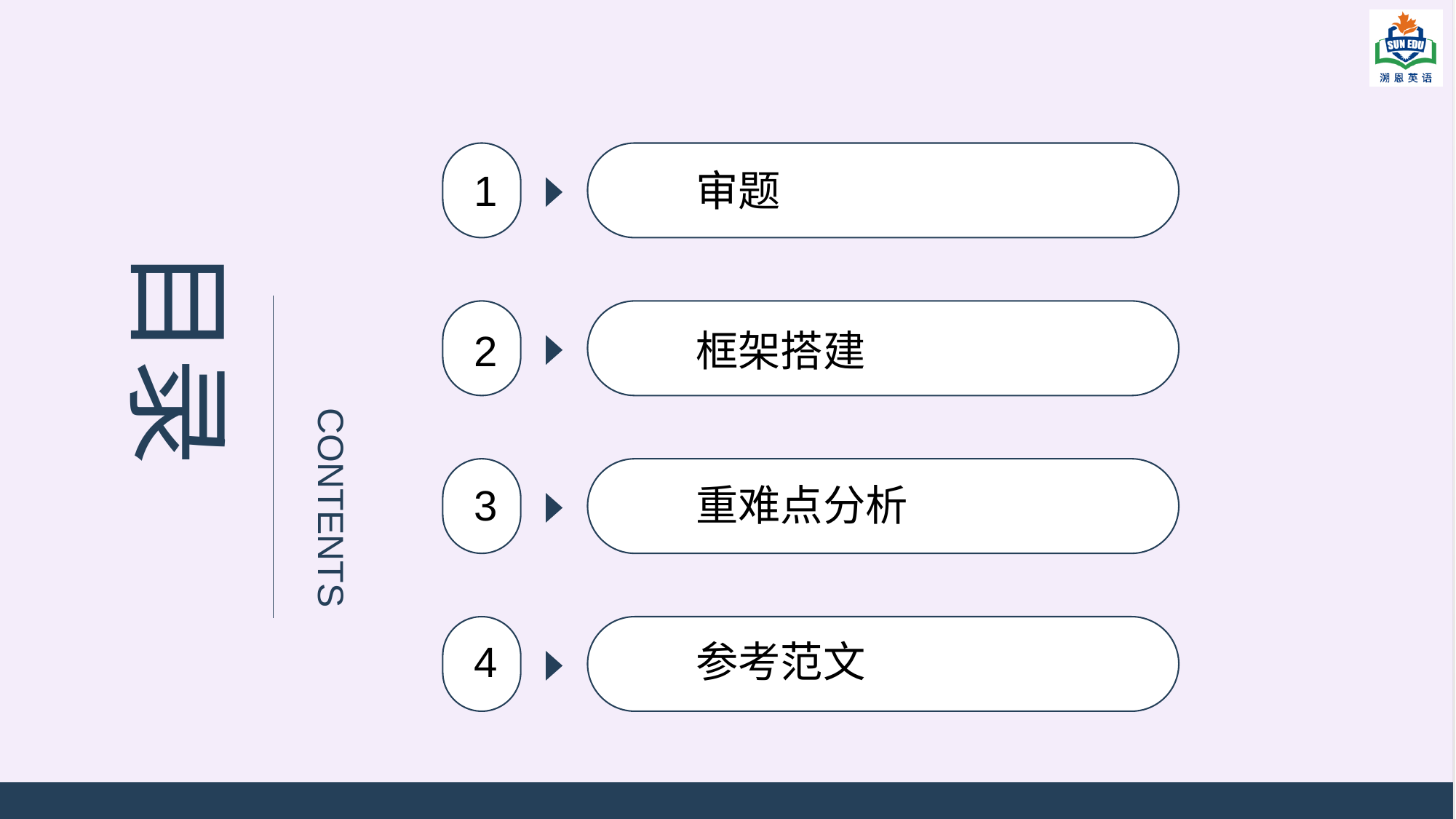

1
审题
目录

2
框架搭建
CONTENTS

3
重难点分析

4
参考范文